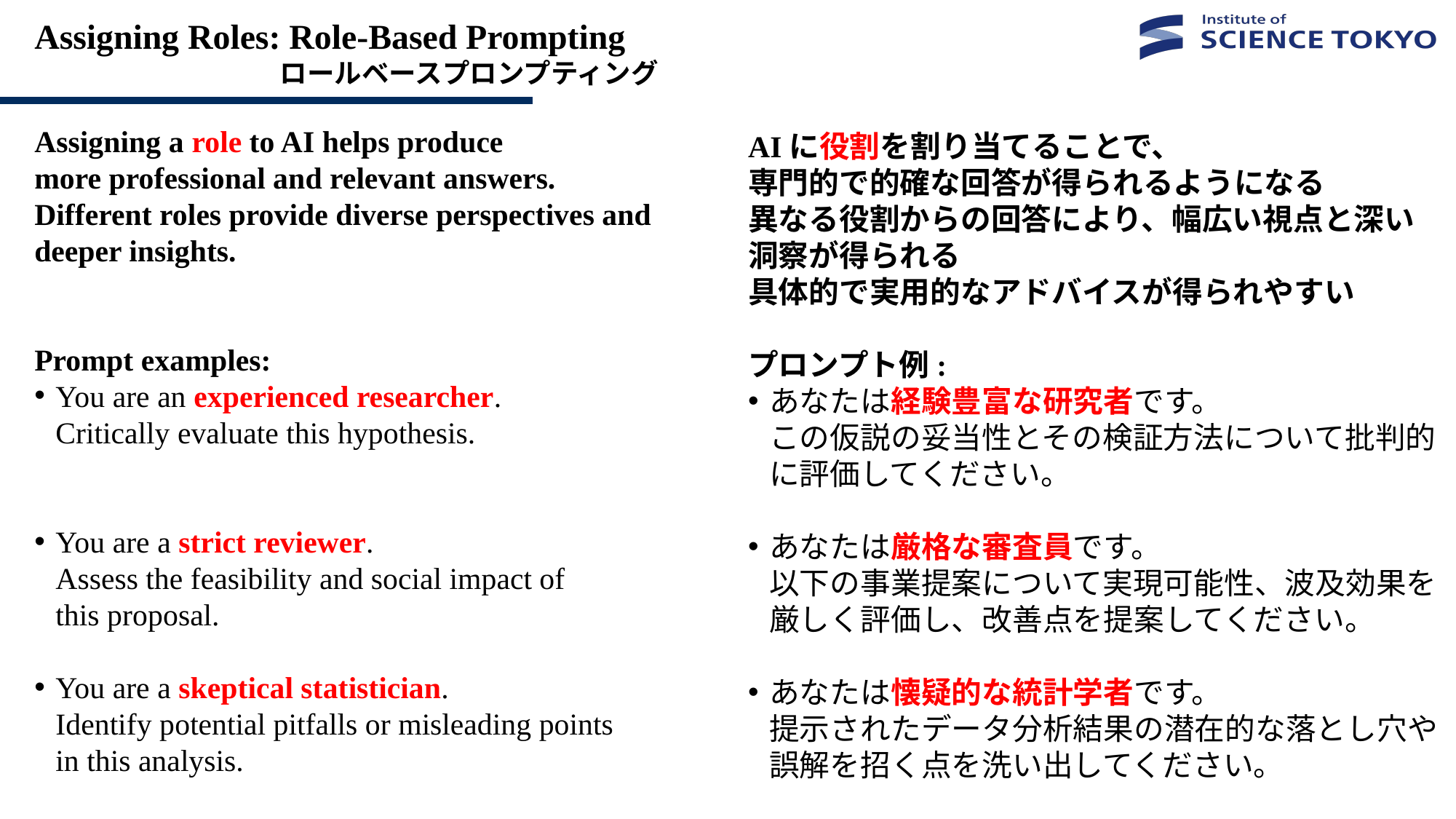

# Assigning Roles: Role-Based Prompting 　　　　　　　　　ロールベースプロンプティング
Assigning a role to AI helps produce
more professional and relevant answers.
Different roles provide diverse perspectives and deeper insights.

Prompt examples:
You are an experienced researcher.
Critically evaluate this hypothesis.

You are a strict reviewer.
Assess the feasibility and social impact of
this proposal.
You are a skeptical statistician.
Identify potential pitfalls or misleading points
in this analysis.
AIに役割を割り当てることで、
専門的で的確な回答が得られるようになる
異なる役割からの回答により、幅広い視点と深い洞察が得られる
具体的で実用的なアドバイスが得られやすい

プロンプト例:
あなたは経験豊富な研究者です。
この仮説の妥当性とその検証方法について批判的に評価してください。

あなたは厳格な審査員です。
以下の事業提案について実現可能性、波及効果を厳しく評価し、改善点を提案してください。

あなたは懐疑的な統計学者です。
提示されたデータ分析結果の潜在的な落とし穴や誤解を招く点を洗い出してください。